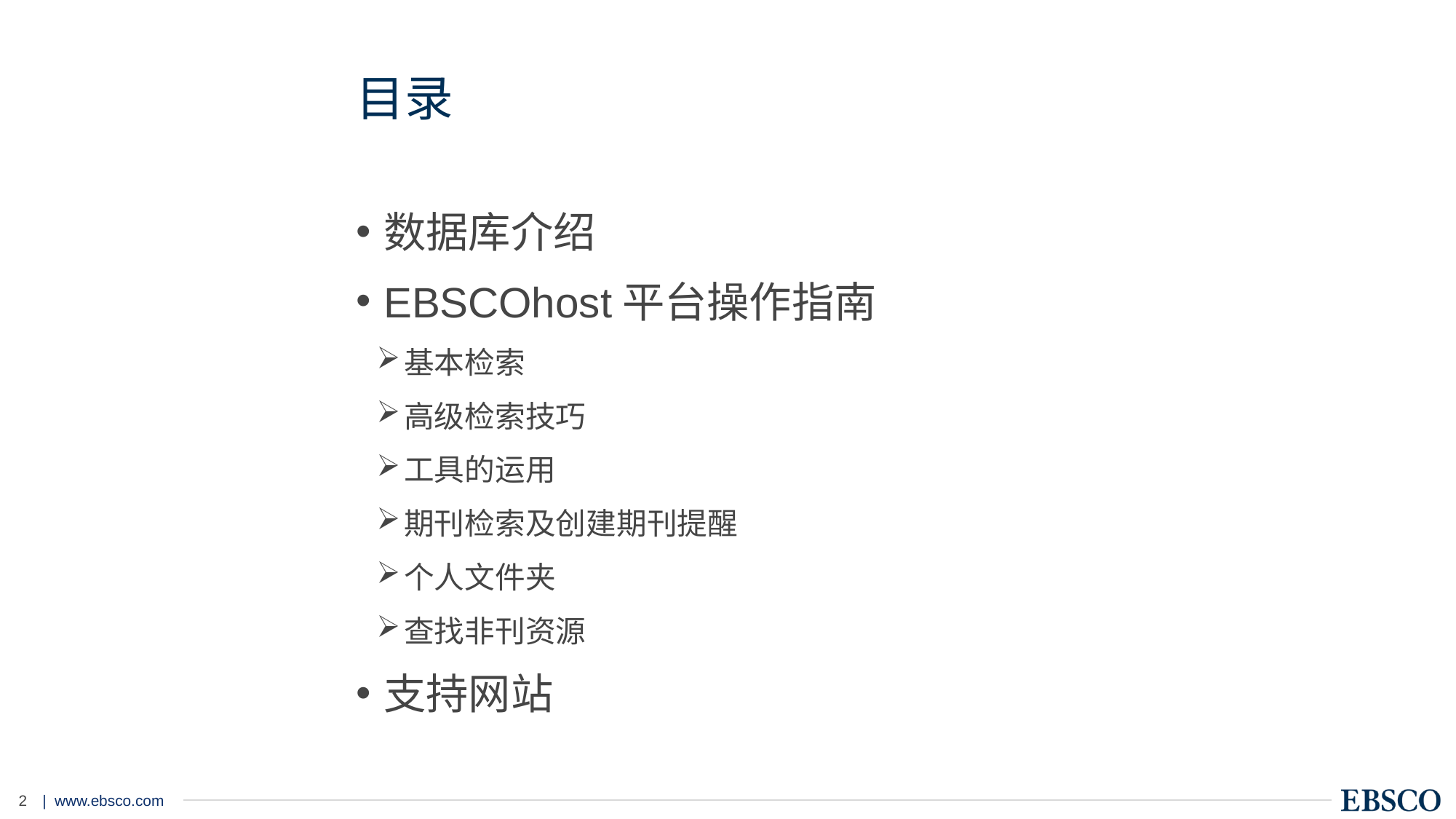

# 目录
数据库介绍
EBSCOhost平台操作指南
基本检索
高级检索技巧
工具的运用
期刊检索及创建期刊提醒
个人文件夹
查找非刊资源
支持网站